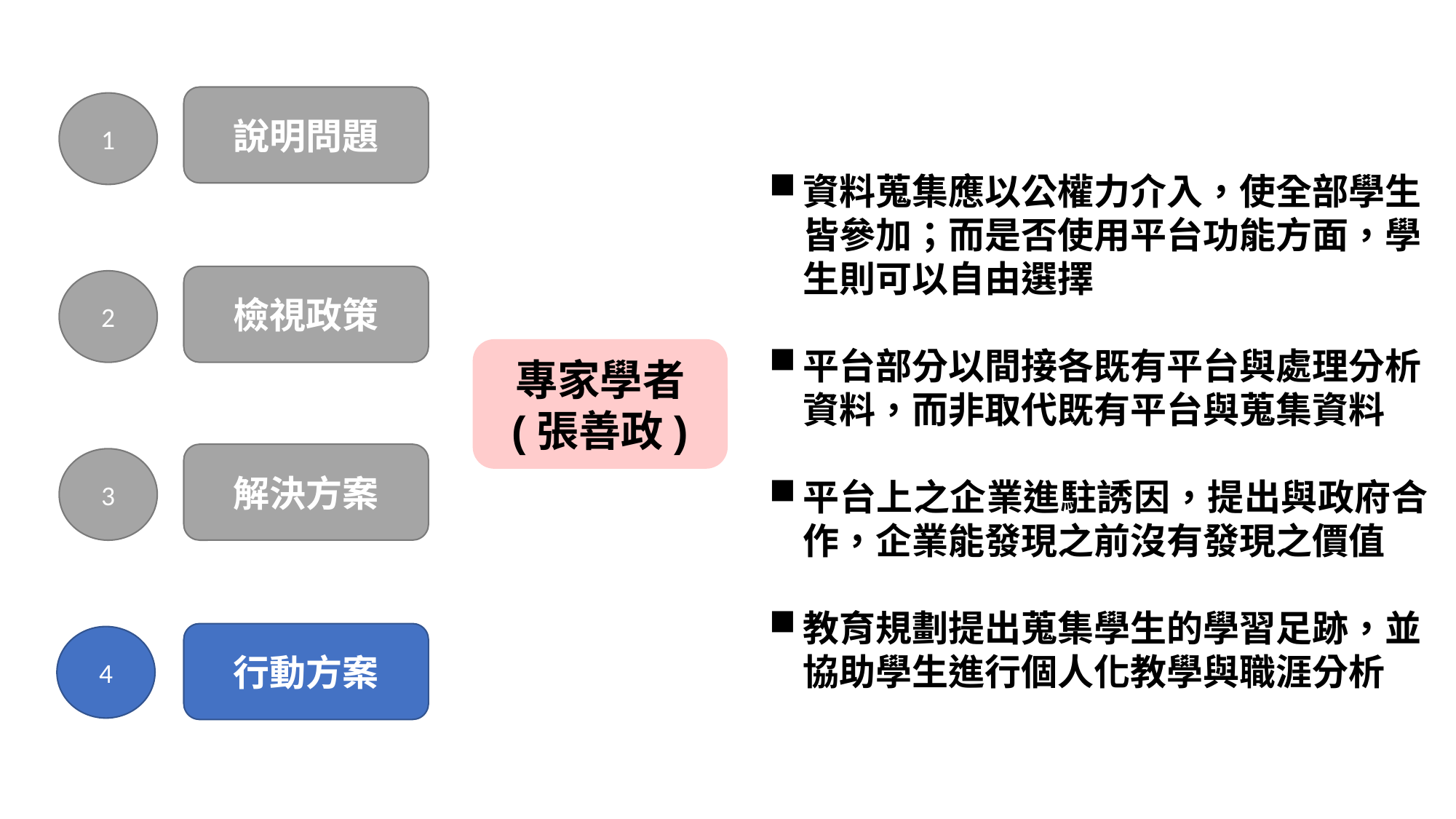

說明問題

1

檢視政策

2

解決方案

3

行動方案

4
資料蒐集應以公權力介入，使全部學生皆參加；而是否使用平台功能方面，學生則可以自由選擇

平台部分以間接各既有平台與處理分析資料，而非取代既有平台與蒐集資料

平台上之企業進駐誘因，提出與政府合作，企業能發現之前沒有發現之價值

教育規劃提出蒐集學生的學習足跡，並協助學生進行個人化教學與職涯分析
專家學者
(張善政)